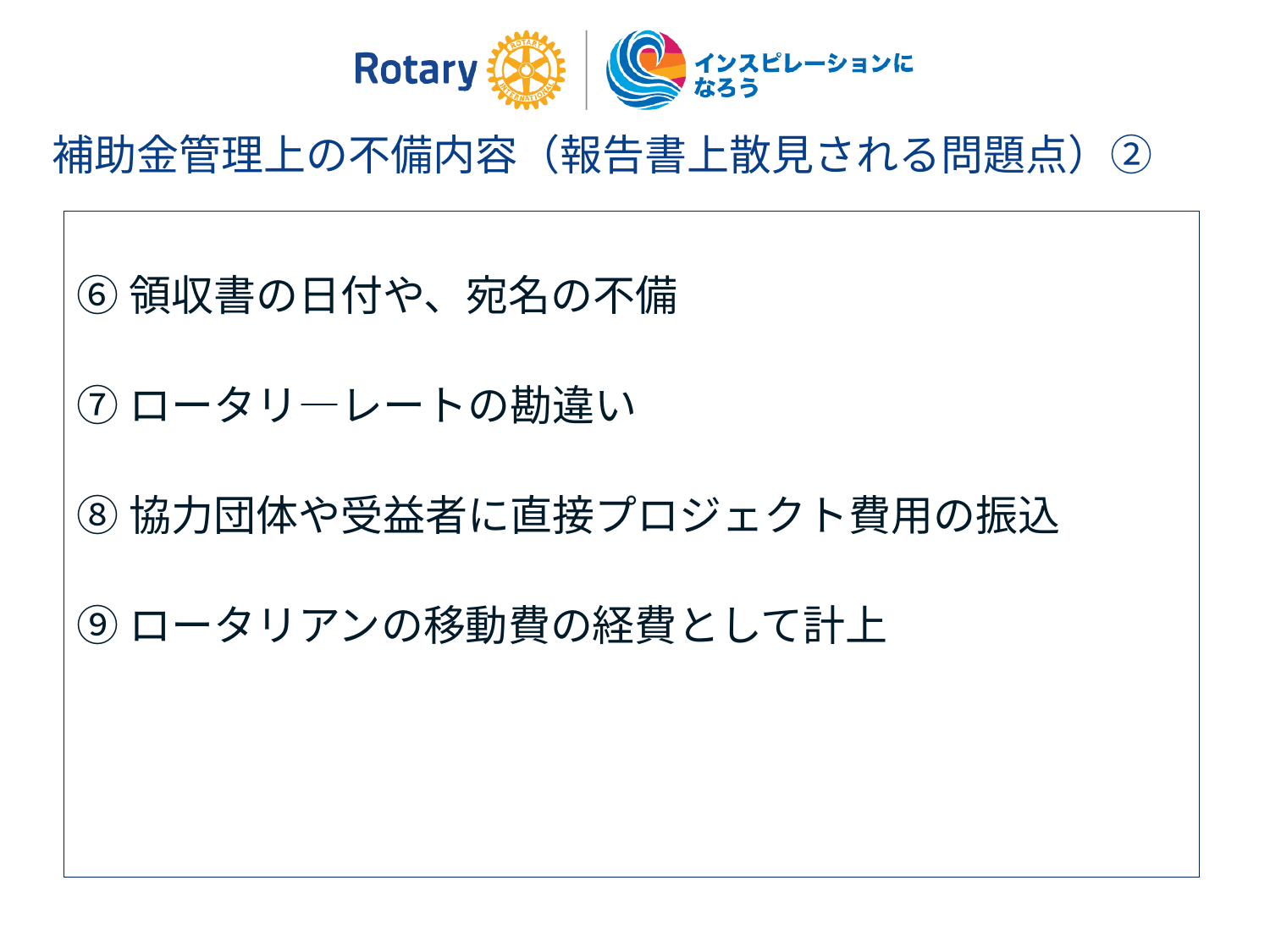

補助金管理上の不備内容（報告書上散見される問題点）②
⑥領収書の日付や、宛名の不備
⑦ロータリ―レートの勘違い
⑧協力団体や受益者に直接プロジェクト費用の振込
⑨ロータリアンの移動費の経費として計上